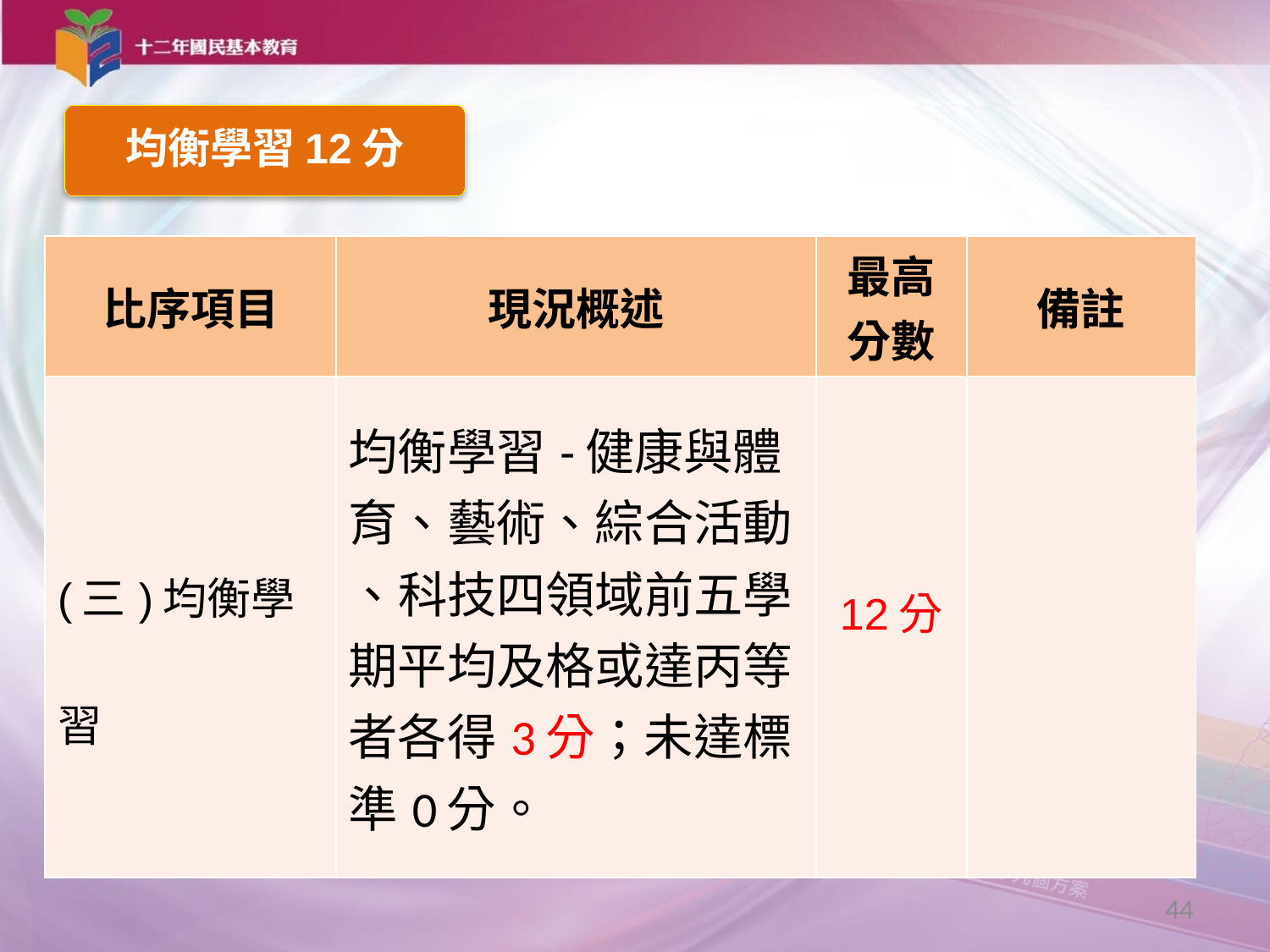

均衡學習12分
| 比序項目 | 現況概述 | 最高分數 | 備註 |
| --- | --- | --- | --- |
| (三)均衡學習 | 均衡學習-健康與體育、藝術、綜合活動 、科技四領域前五學期平均及格或達丙等者各得3分；未達標準0分。 | 12分 |  |
44